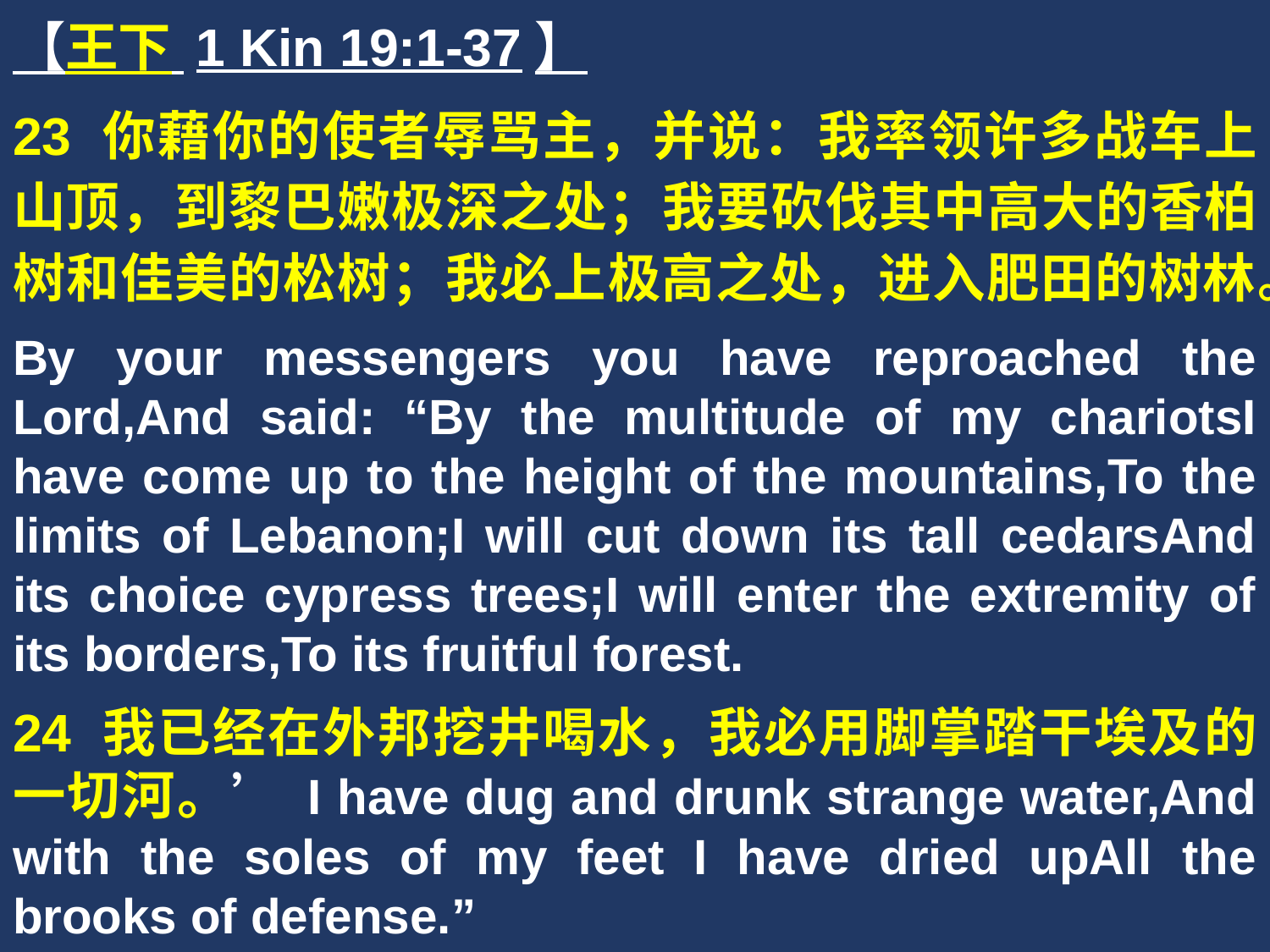

【王下 1 Kin 19:1-37】
23 你藉你的使者辱骂主，并说：我率领许多战车上山顶，到黎巴嫩极深之处；我要砍伐其中高大的香柏树和佳美的松树；我必上极高之处，进入肥田的树林。
By your messengers you have reproached the Lord,And said: “By the multitude of my chariotsI have come up to the height of the mountains,To the limits of Lebanon;I will cut down its tall cedarsAnd its choice cypress trees;I will enter the extremity of its borders,To its fruitful forest.
24 我已经在外邦挖井喝水，我必用脚掌踏干埃及的一切河。’ I have dug and drunk strange water,And with the soles of my feet I have dried upAll the brooks of defense.”